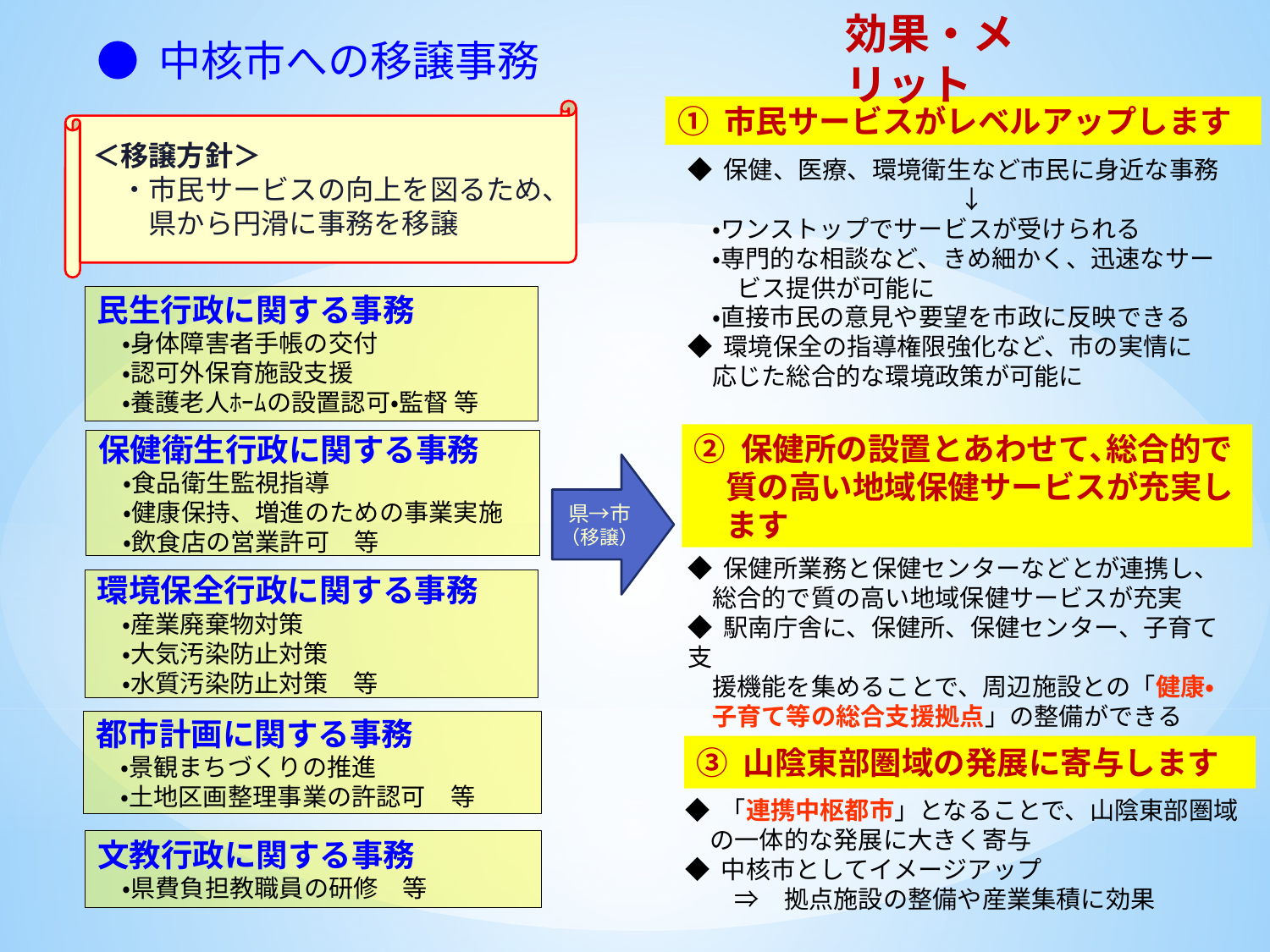

● 中核市への移譲事務
効果・メリット
① 市民サービスがレベルアップします
＜移譲方針＞
　・市民サービスの向上を図るため、
　　県から円滑に事務を移譲
◆ 保健、医療、環境衛生など市民に身近な事務
　　　　　　　　　　　↓
　・ワンストップでサービスが受けられる
　・専門的な相談など、きめ細かく、迅速なサー
　　ビス提供が可能に
　・直接市民の意見や要望を市政に反映できる
◆ 環境保全の指導権限強化など、市の実情に
　応じた総合的な環境政策が可能に
民生行政に関する事務
　・身体障害者手帳の交付
　・認可外保育施設支援
　・養護老人ﾎｰﾑの設置認可・監督 等
② 保健所の設置とあわせて､総合的で
　質の高い地域保健サービスが充実し
　ます
保健衛生行政に関する事務
　・食品衛生監視指導
　・健康保持、増進のための事業実施
　・飲食店の営業許可　等
県→市
（移譲）
◆ 保健所業務と保健センターなどとが連携し、
　総合的で質の高い地域保健サービスが充実
◆ 駅南庁舎に、保健所、保健センター、子育て支
　援機能を集めることで、周辺施設との「健康・
　子育て等の総合支援拠点」の整備ができる
環境保全行政に関する事務
　・産業廃棄物対策
　・大気汚染防止対策
　・水質汚染防止対策　等
都市計画に関する事務
　・景観まちづくりの推進
　・土地区画整理事業の許認可　等
③ 山陰東部圏域の発展に寄与します
◆ 「連携中枢都市」となることで、山陰東部圏域
　の一体的な発展に大きく寄与
◆ 中核市としてイメージアップ
　　⇒　拠点施設の整備や産業集積に効果
文教行政に関する事務
　・県費負担教職員の研修　等